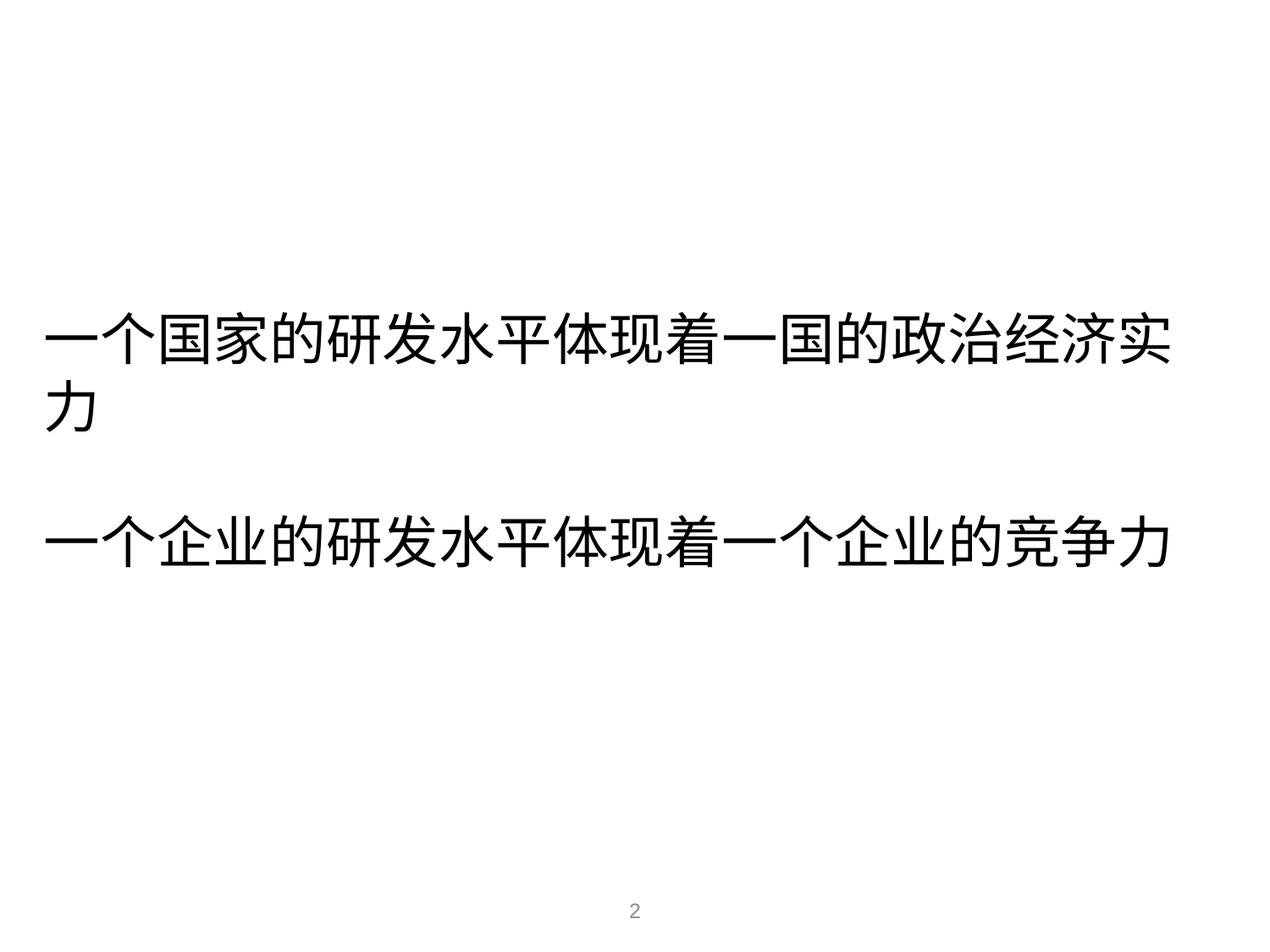

一个国家的研发水平体现着一国的政治经济实力

一个企业的研发水平体现着一个企业的竞争力
2